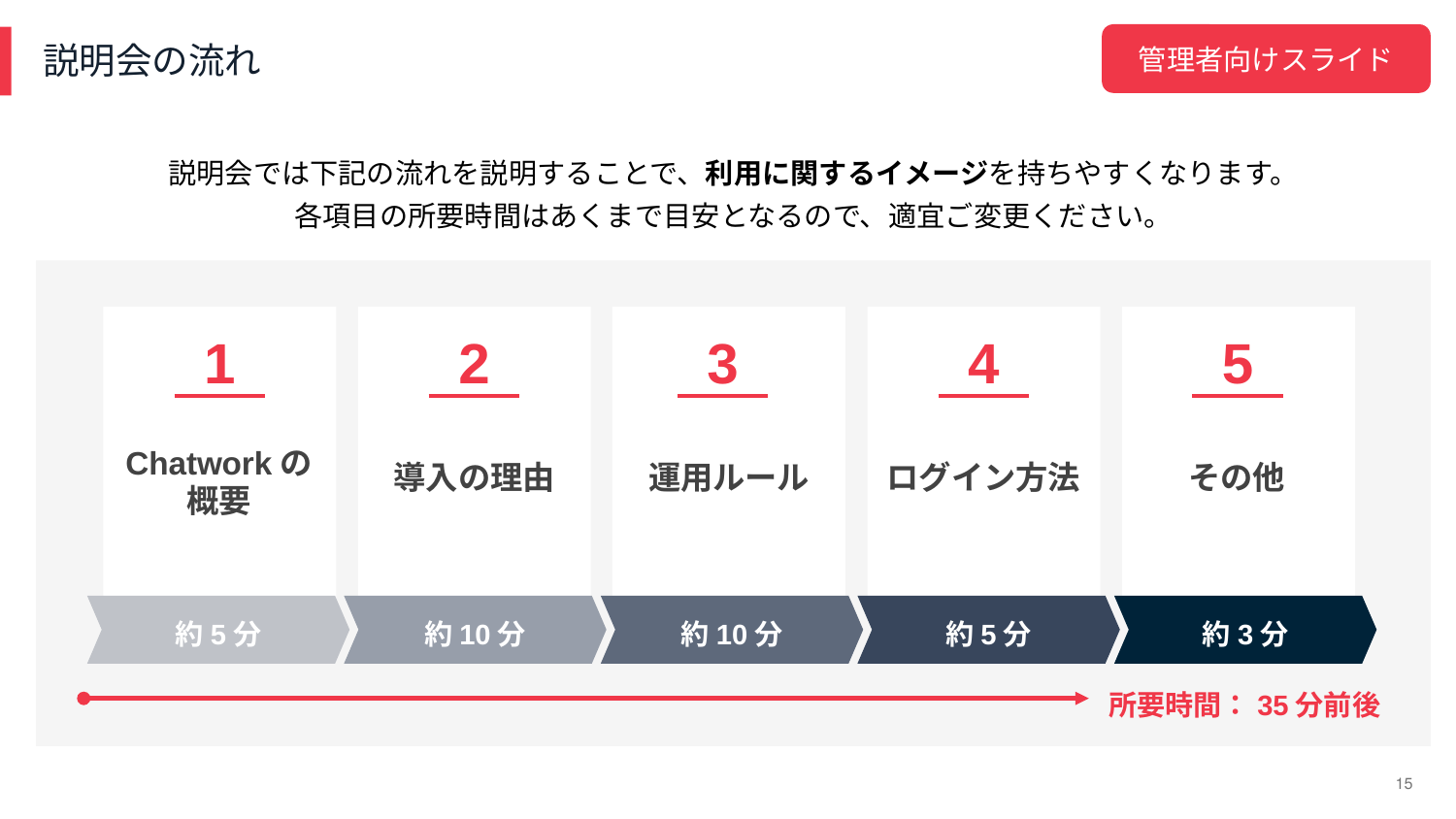

管理者向けスライド
# 説明会の流れ
説明会では下記の流れを説明することで、利用に関するイメージを持ちやすくなります。
各項目の所要時間はあくまで目安となるので、適宜ご変更ください。

1
2
3
4
5
Chatworkの
概要
運用ルール
その他
導入の理由
ログイン方法

約5分
約10分
約10分
約5分
約3分
所要時間：35分前後
15